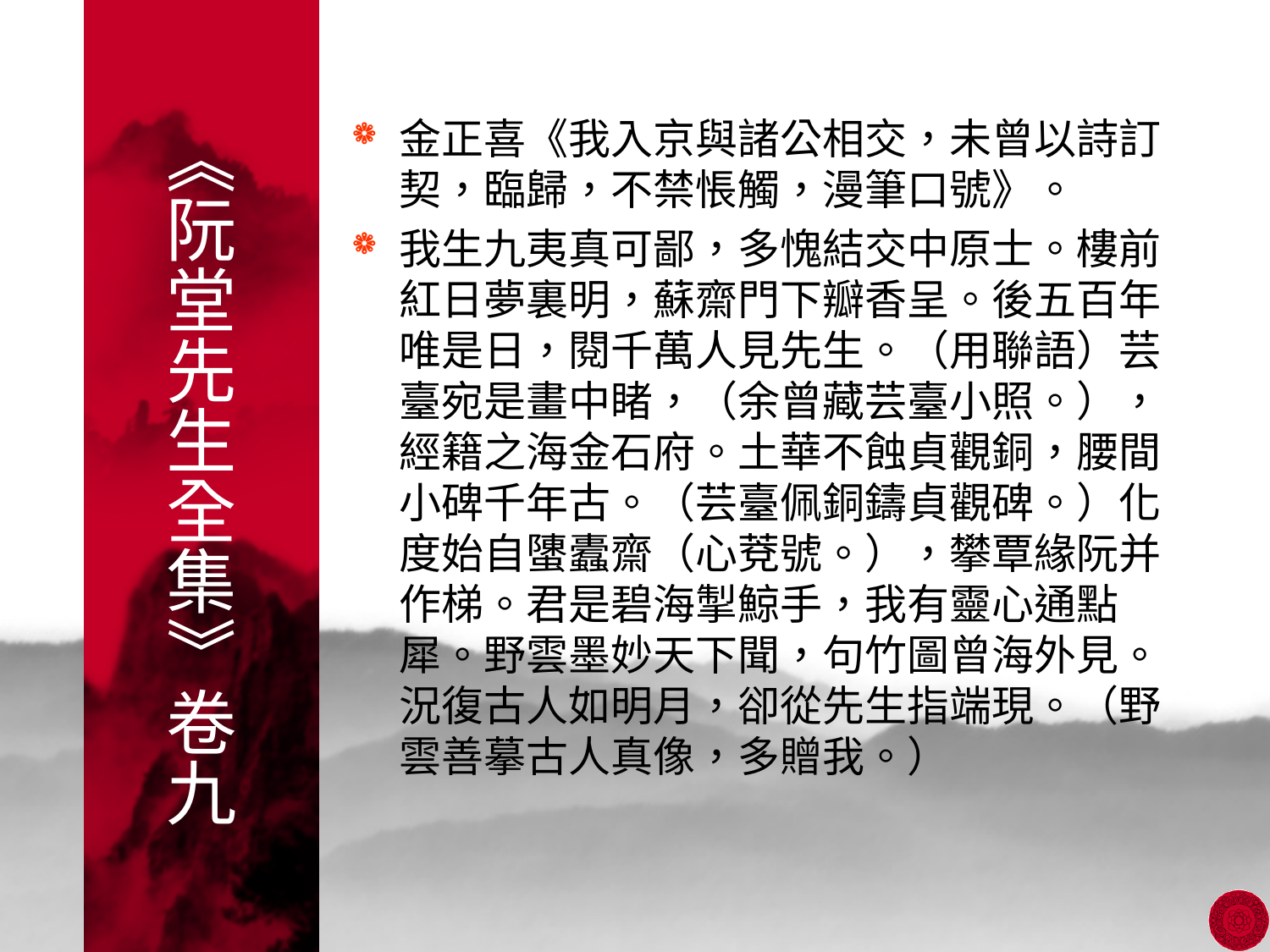

金正喜《我入京與諸公相交，未曾以詩訂契，臨歸，不禁悵觸，漫筆口號》。
我生九夷真可鄙，多愧結交中原士。樓前紅日夢裏明，蘇齋門下瓣香呈。後五百年唯是日，閱千萬人見先生。（用聯語）芸臺宛是畫中睹，（余曾藏芸臺小照。），經籍之海金石府。土華不蝕貞觀銅，腰間小碑千年古。（芸臺佩銅鑄貞觀碑。）化度始自螴蠹齋（心萒號。），攀覃緣阮并作梯。君是碧海掣鯨手，我有靈心通點犀。野雲墨妙天下聞，句竹圖曾海外見。況復古人如明月，卻從先生指端現。（野雲善摹古人真像，多贈我。）
# 《阮堂先生全集》卷九